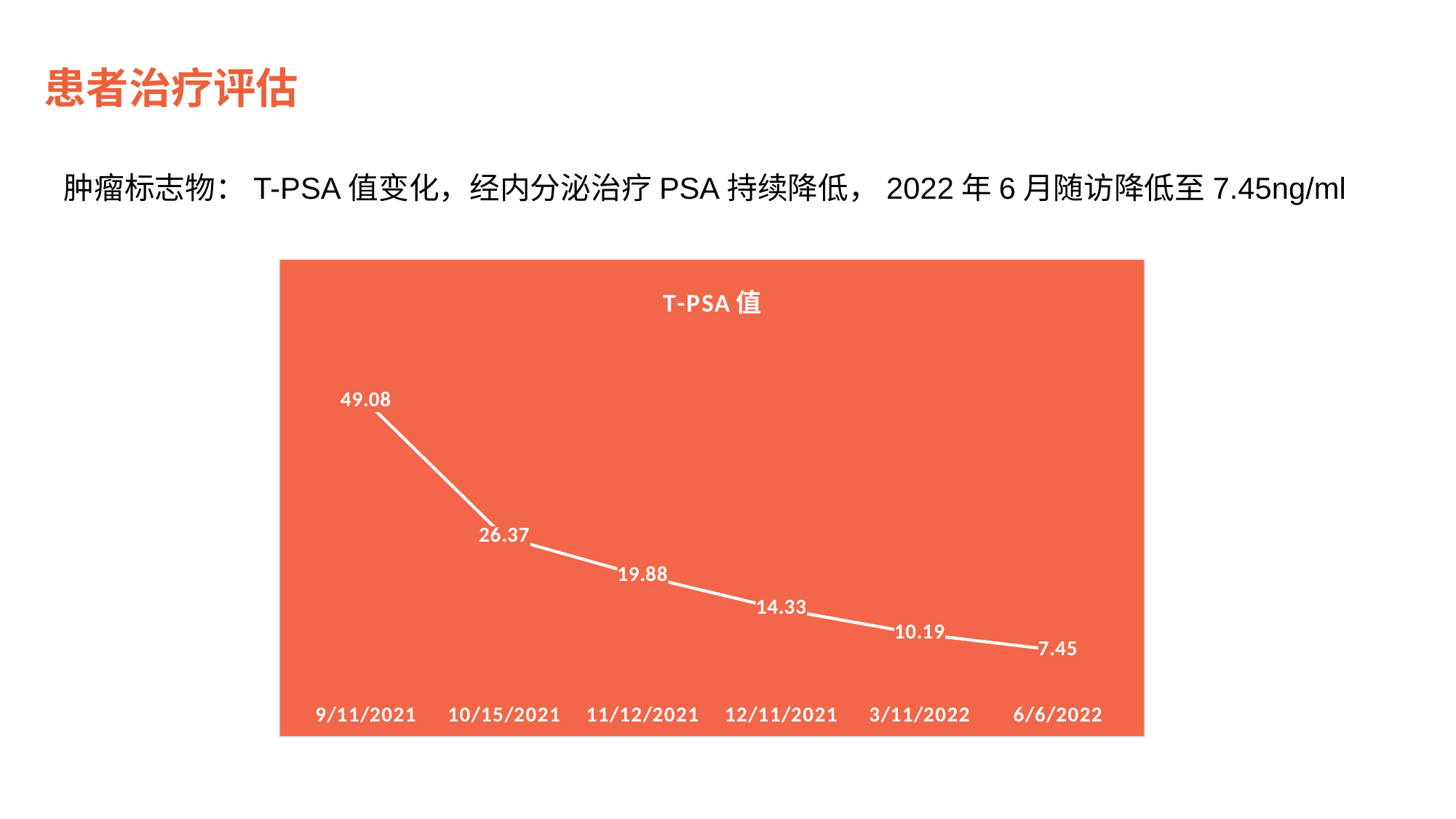

患者治疗评估
肿瘤标志物：T-PSA值变化，经内分泌治疗PSA持续降低，2022年6月随访降低至7.45ng/ml

### Chart:

| Category | T-PSA值 |
|---|---|
| 44450 | 49.08 |
| 44484 | 26.37 |
| 44512 | 19.88 |
| 44541 | 14.33 |
| 44631 | 10.19 |
| 44718 | 7.45 |